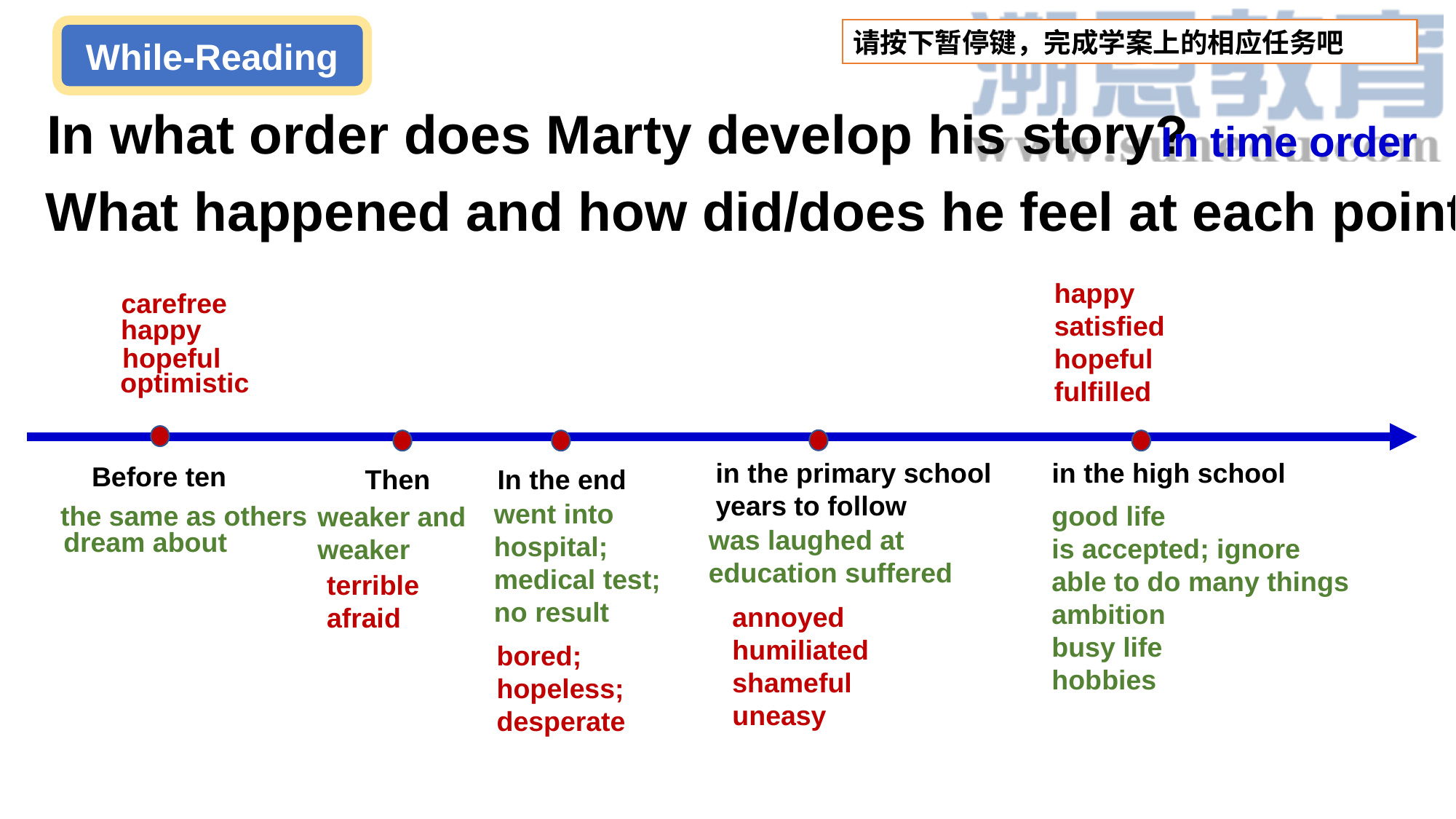

请按下暂停键，完成学案上的相应任务吧
While-Reading
# In what order does Marty develop his story?
What happened and how did/does he feel at each point?
In time order

happy
satisfied
hopeful
fulfilled
carefree
happy
hopeful
optimistic

in the primary school years to follow
in the high school
Before ten
In the end
Then
went into hospital; medical test;
no result
the same as others
good life
is accepted; ignore
able to do many things
ambition
busy life
hobbies

weaker and weaker
was laughed at
education suffered
dream about
terrible
afraid
annoyed
humiliated
shameful
uneasy

bored;
hopeless;
desperate